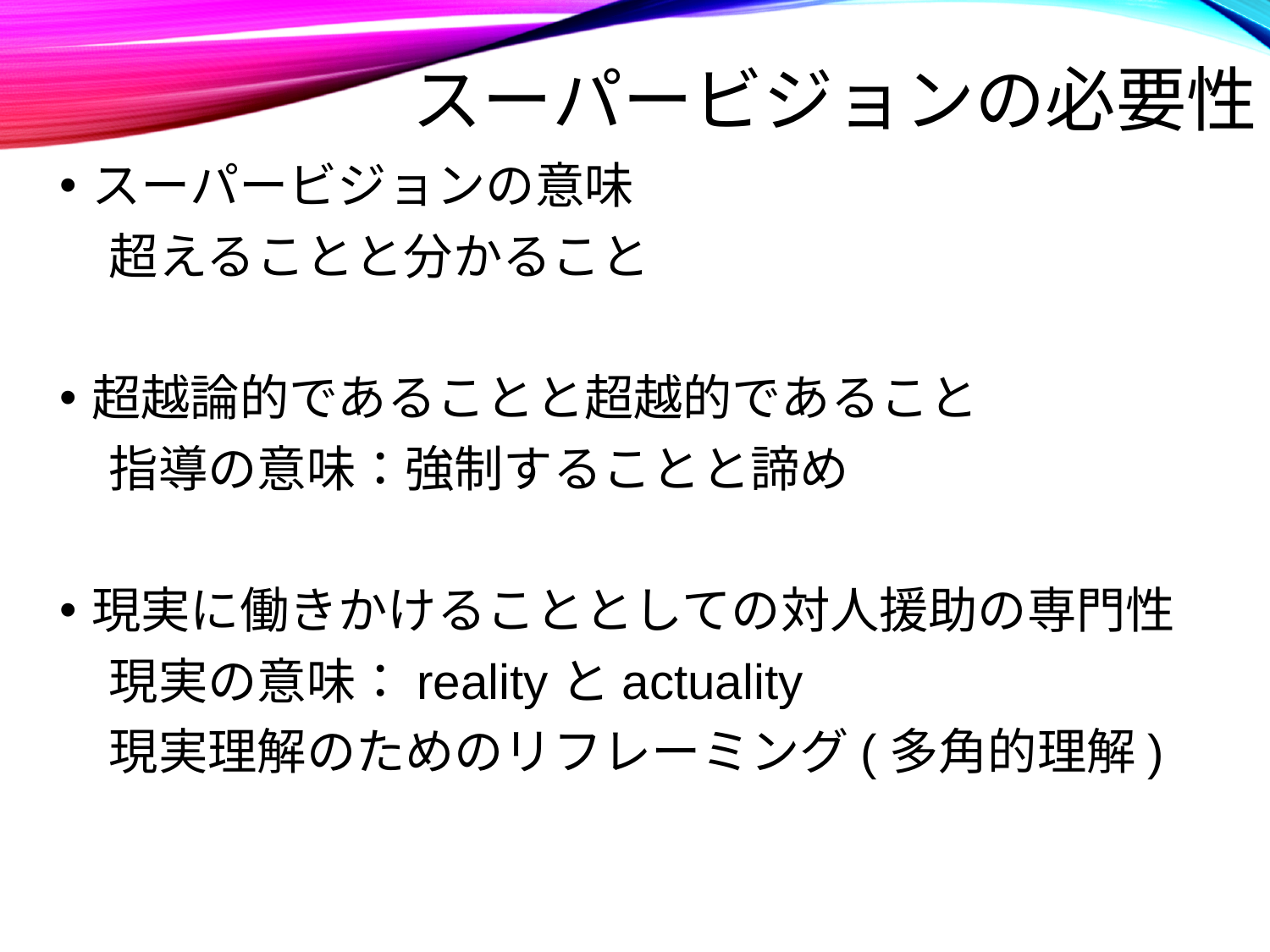

# スーパービジョンの必要性
スーパービジョンの意味
　超えることと分かること

超越論的であることと超越的であること
　指導の意味：強制することと諦め

現実に働きかけることとしての対人援助の専門性
　現実の意味：realityとactuality
　現実理解のためのリフレーミング(多角的理解)